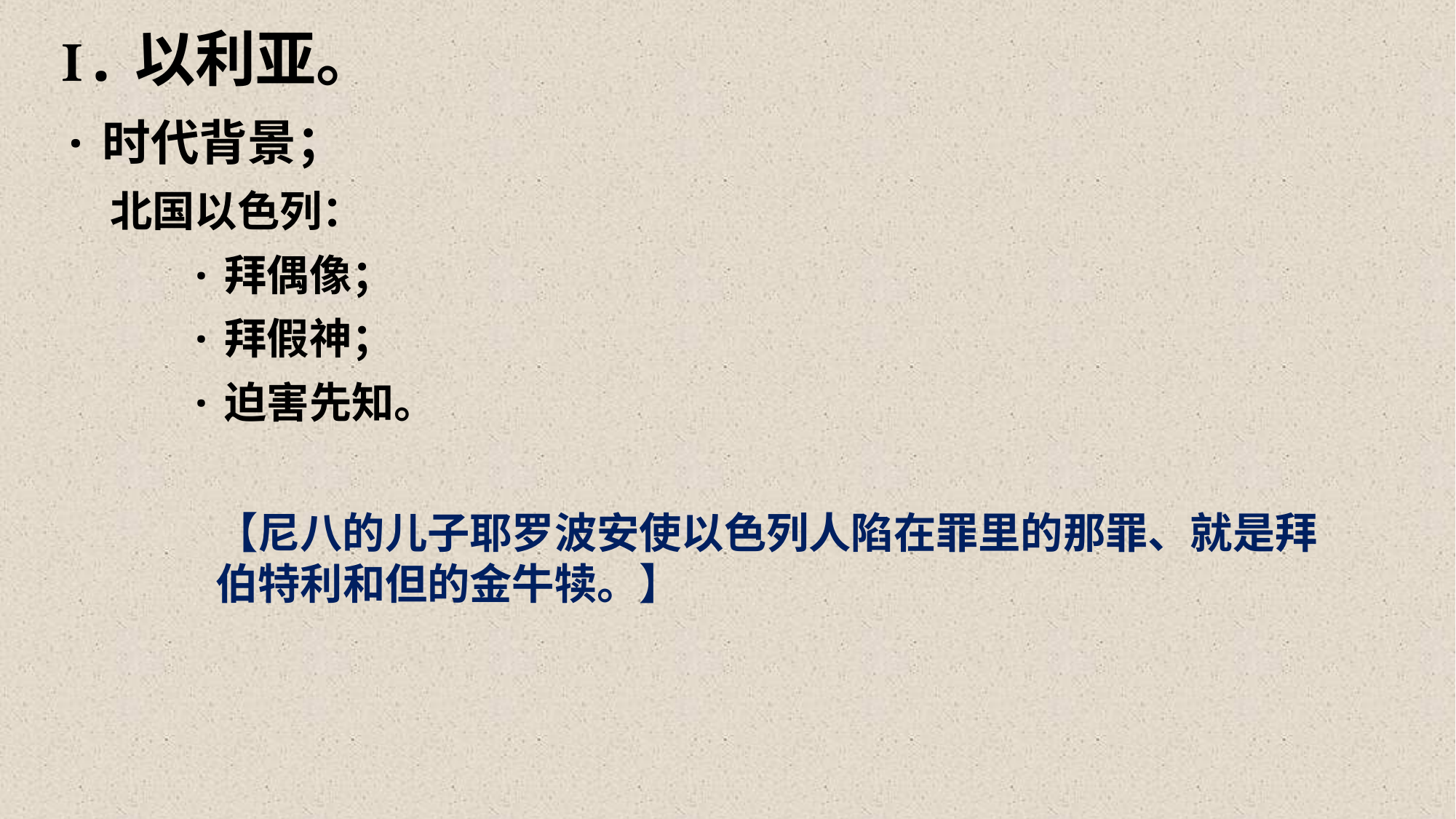

Ⅰ.以利亚。
·时代背景；
    北国以色列：
     ·拜偶像；
     ·拜假神；
     ·迫害先知。
【尼八的儿子耶罗波安使以色列人陷在罪里的那罪、就是拜伯特利和但的金牛犊。】